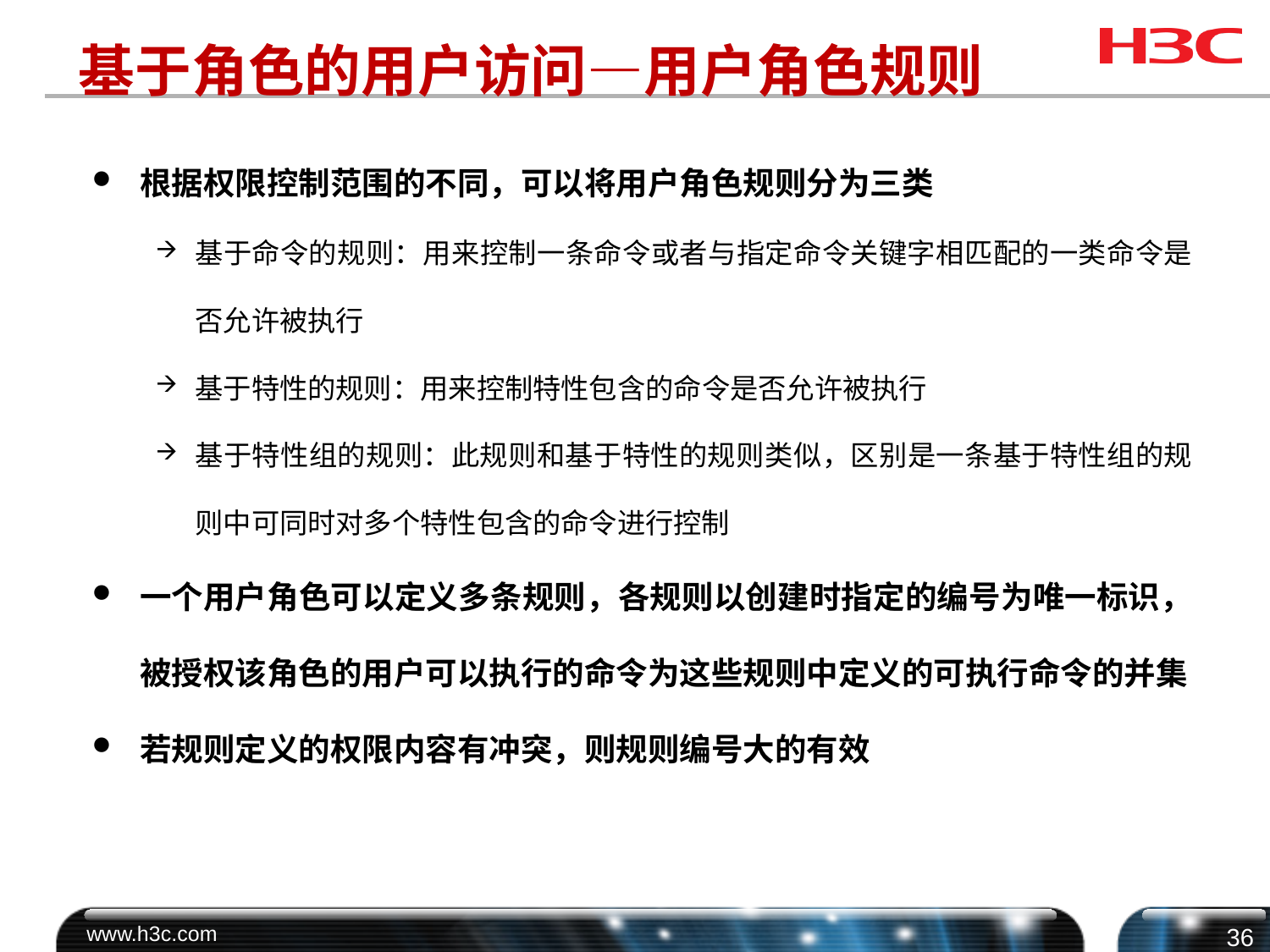

# 基于角色的用户访问—用户角色规则
根据权限控制范围的不同，可以将用户角色规则分为三类
基于命令的规则：用来控制一条命令或者与指定命令关键字相匹配的一类命令是否允许被执行
基于特性的规则：用来控制特性包含的命令是否允许被执行
基于特性组的规则：此规则和基于特性的规则类似，区别是一条基于特性组的规则中可同时对多个特性包含的命令进行控制
一个用户角色可以定义多条规则，各规则以创建时指定的编号为唯一标识，被授权该角色的用户可以执行的命令为这些规则中定义的可执行命令的并集
若规则定义的权限内容有冲突，则规则编号大的有效